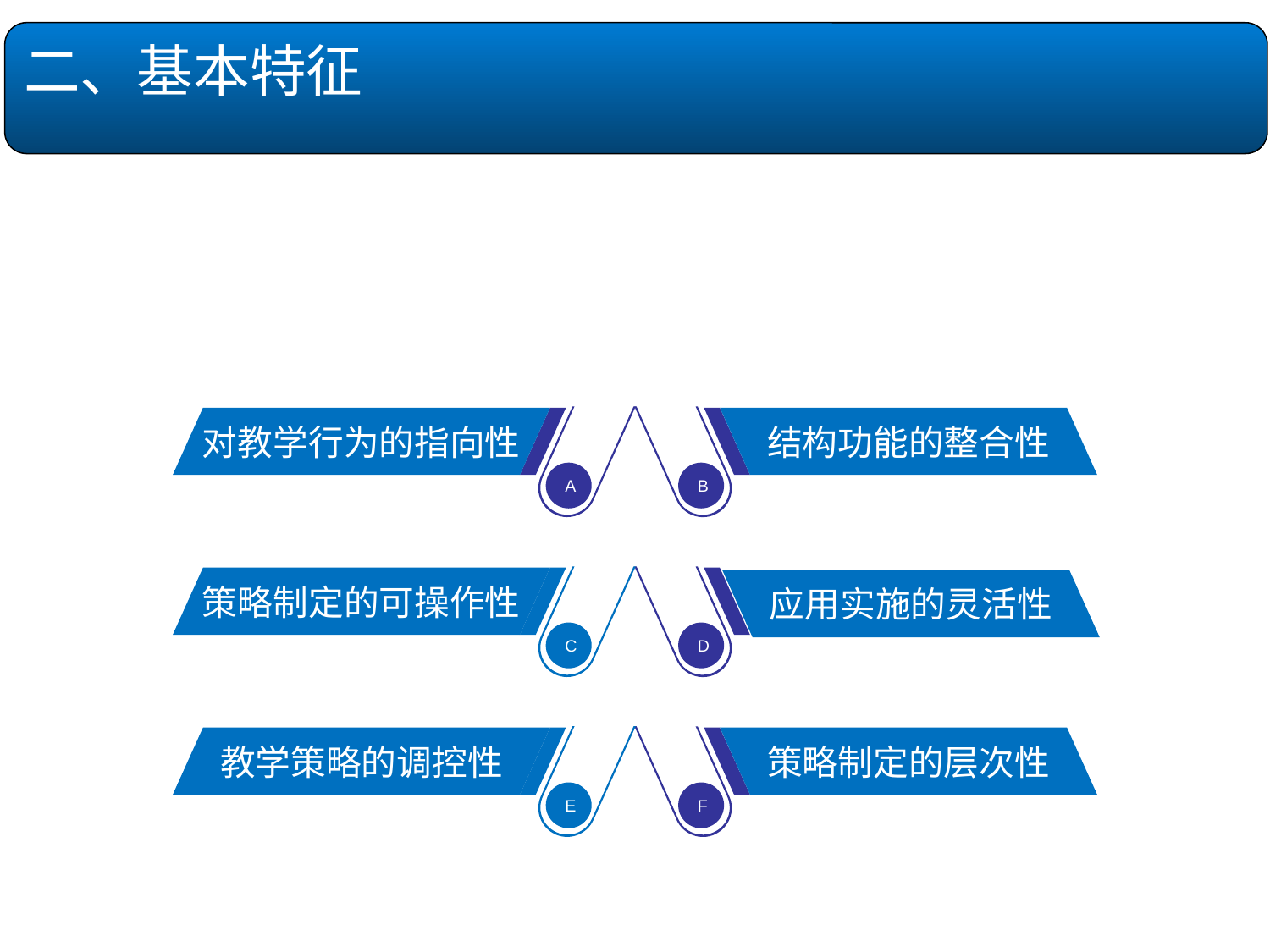

二、基本特征

对教学行为的指向性

A

结构功能的整合性

B

策略制定的可操作性

C

应用实施的灵活性

D

教学策略的调控性

E

策略制定的层次性

F